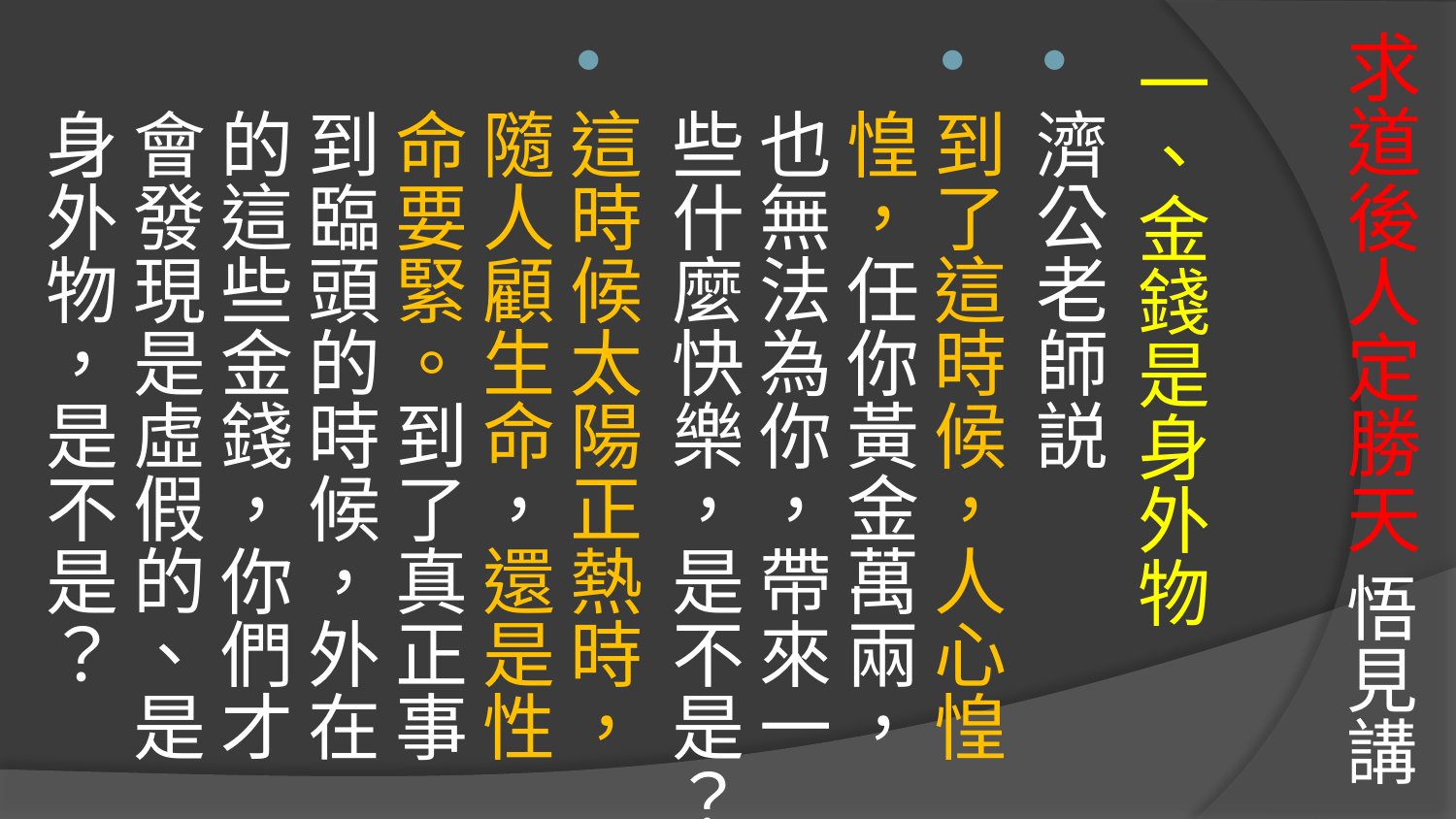

# 求道後人定勝天 悟見講
一、金錢是身外物
濟公老師説
到了這時候，人心惶惶，任你黃金萬兩，也無法為你，帶來一些什麼快樂，是不是？
這時候太陽正熱時，隨人顧生命，還是性命要緊。到了真正事到臨頭的時候，外在的這些金錢，你們才會發現是虛假的、是身外物，是不是？